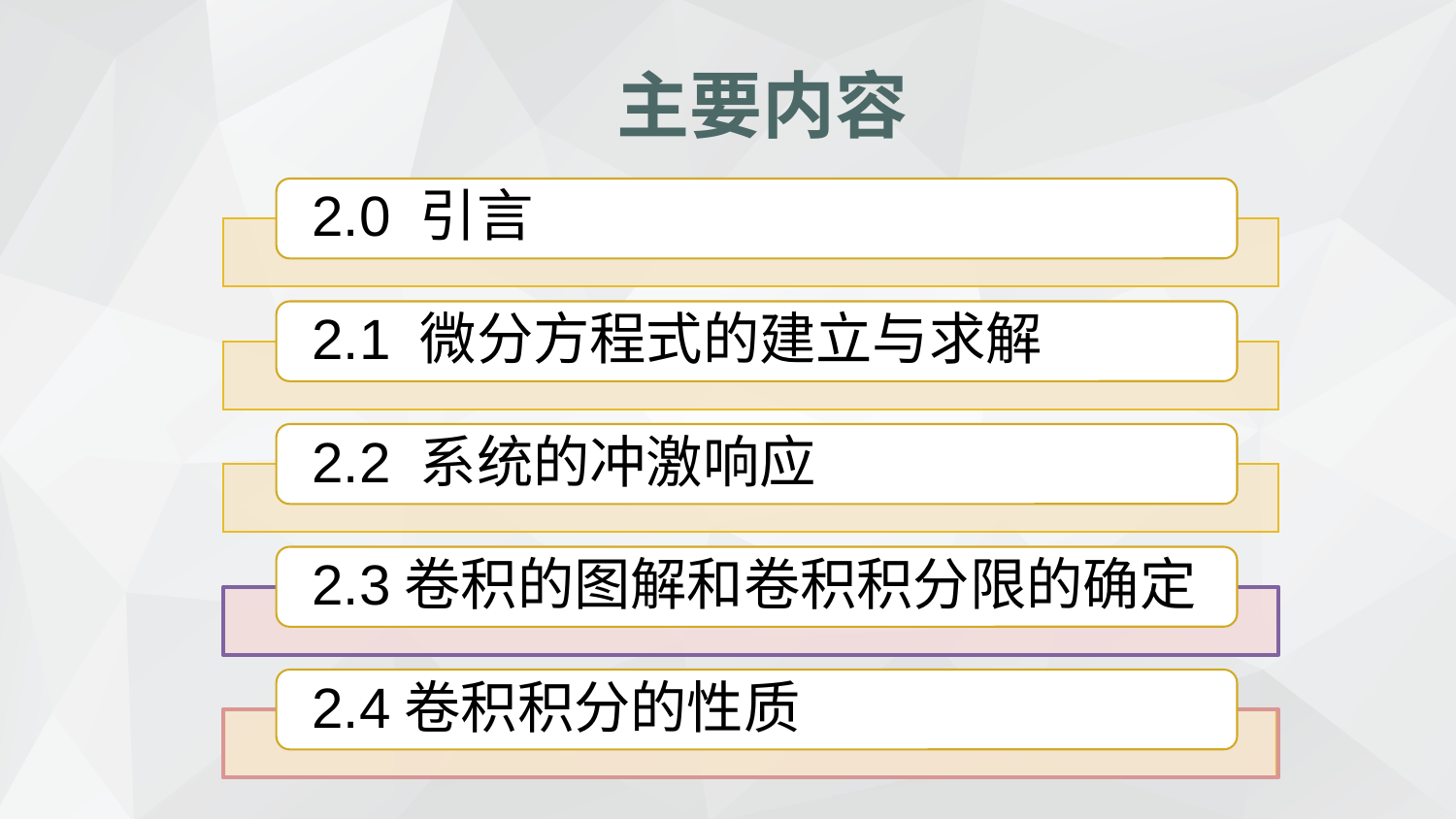

# 主要内容
2.0 引言
2.1 微分方程式的建立与求解
2.2 系统的冲激响应
2.3卷积的图解和卷积积分限的确定
2.4卷积积分的性质